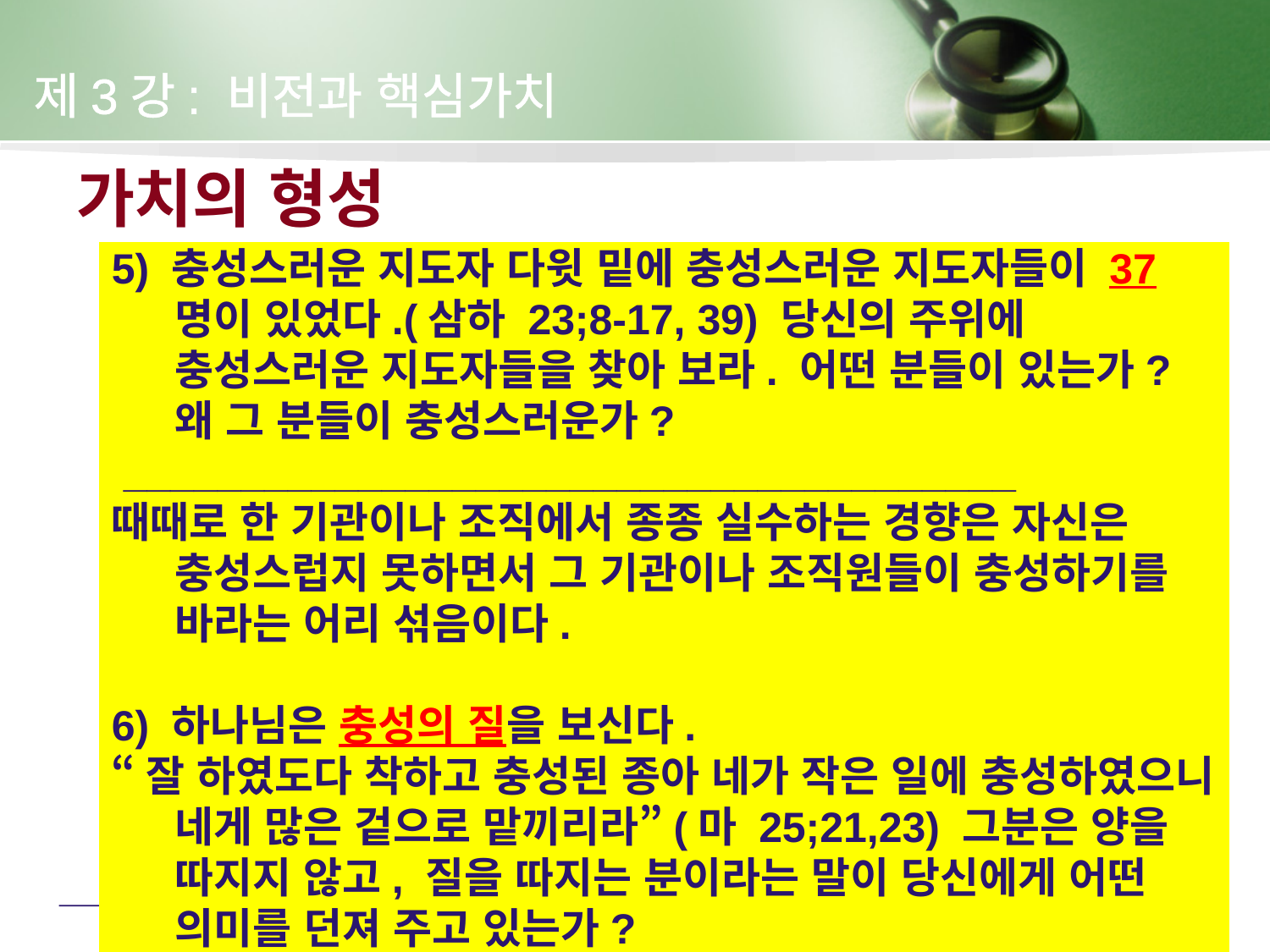

제3강: 비전과 핵심가치
# 가치의 형성
5) 충성스러운 지도자 다윗 밑에 충성스러운 지도자들이 37명이 있었다.(삼하 23;8-17, 39) 당신의 주위에 충성스러운 지도자들을 찾아 보라. 어떤 분들이 있는가? 왜 그 분들이 충성스러운가?
 ______________________________________
때때로 한 기관이나 조직에서 종종 실수하는 경향은 자신은 충성스럽지 못하면서 그 기관이나 조직원들이 충성하기를 바라는 어리 섞음이다.

6) 하나님은 충성의 질을 보신다.
“잘 하였도다 착하고 충성된 종아 네가 작은 일에 충성하였으니 네게 많은 겉으로 맡끼리라”(마 25;21,23) 그분은 양을 따지지 않고, 질을 따지는 분이라는 말이 당신에게 어떤 의미를 던져 주고 있는가?